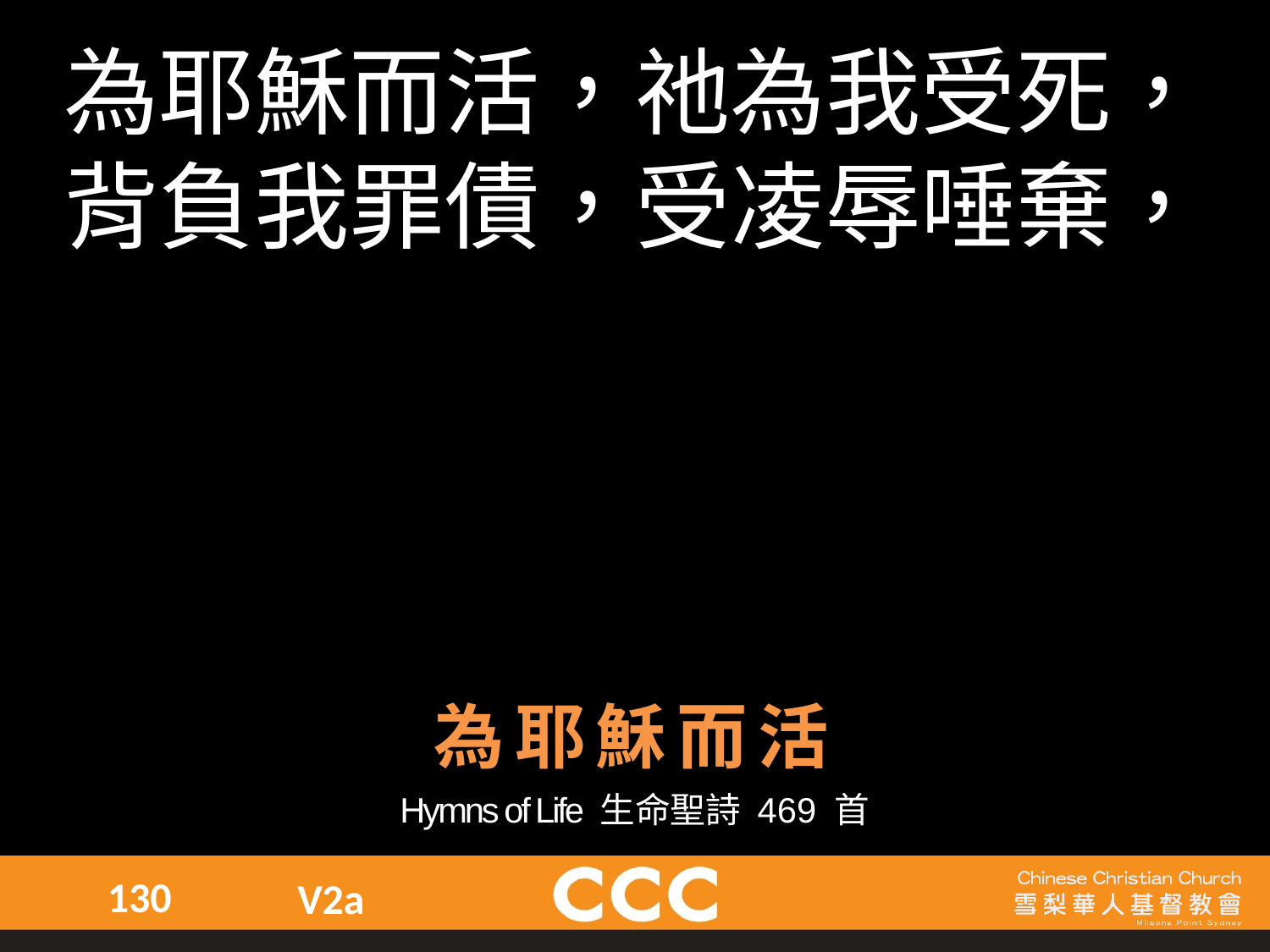

為耶穌而活，祂為我受死，
背負我罪債，受凌辱唾棄，
為耶穌而活
Hymns of Life 生命聖詩 469 首
130
V2a